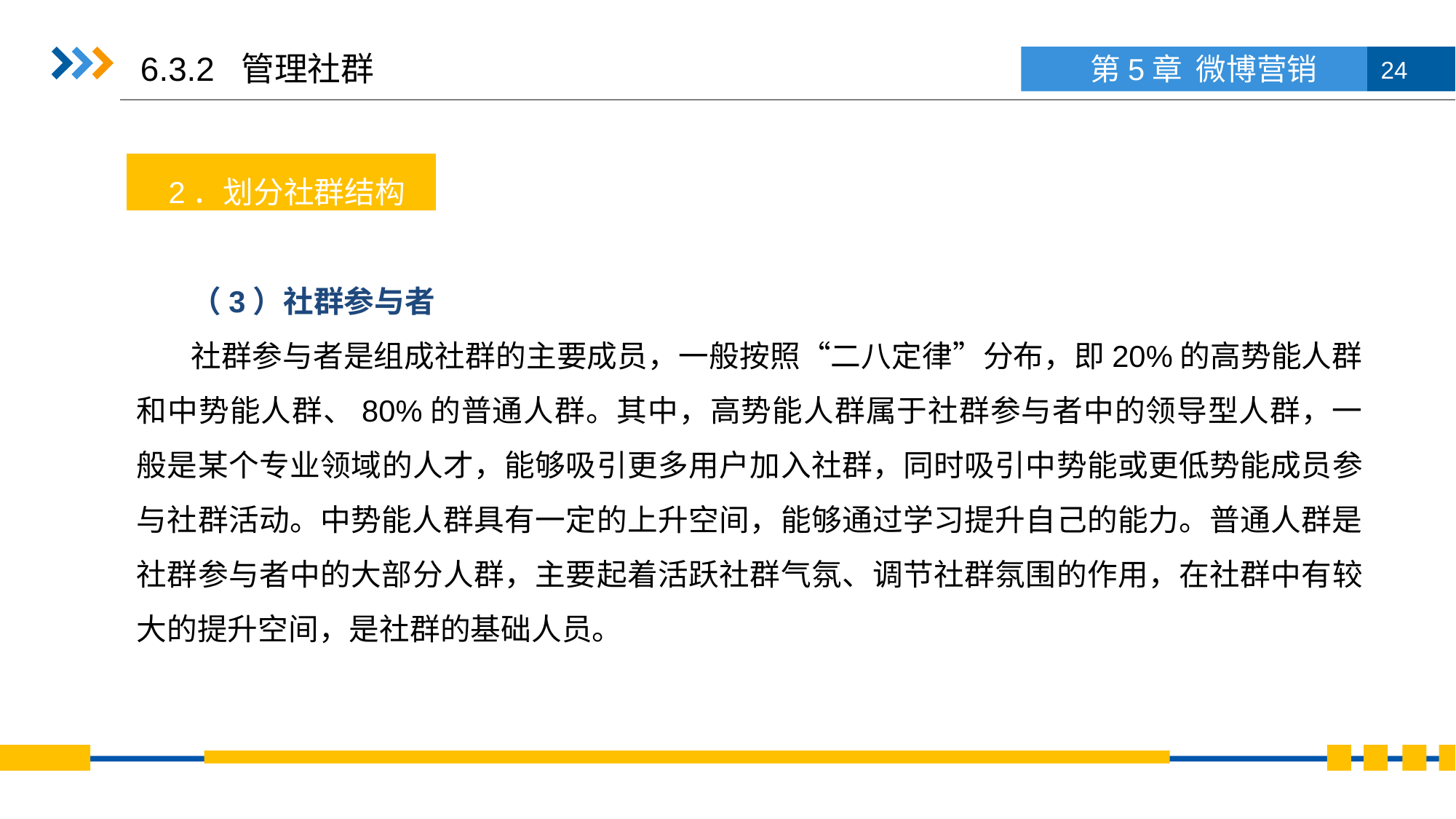

6.3.2  管理社群
2．划分社群结构
（3）社群参与者
社群参与者是组成社群的主要成员，一般按照“二八定律”分布，即20%的高势能人群和中势能人群、80%的普通人群。其中，高势能人群属于社群参与者中的领导型人群，一般是某个专业领域的人才，能够吸引更多用户加入社群，同时吸引中势能或更低势能成员参与社群活动。中势能人群具有一定的上升空间，能够通过学习提升自己的能力。普通人群是社群参与者中的大部分人群，主要起着活跃社群气氛、调节社群氛围的作用，在社群中有较大的提升空间，是社群的基础人员。